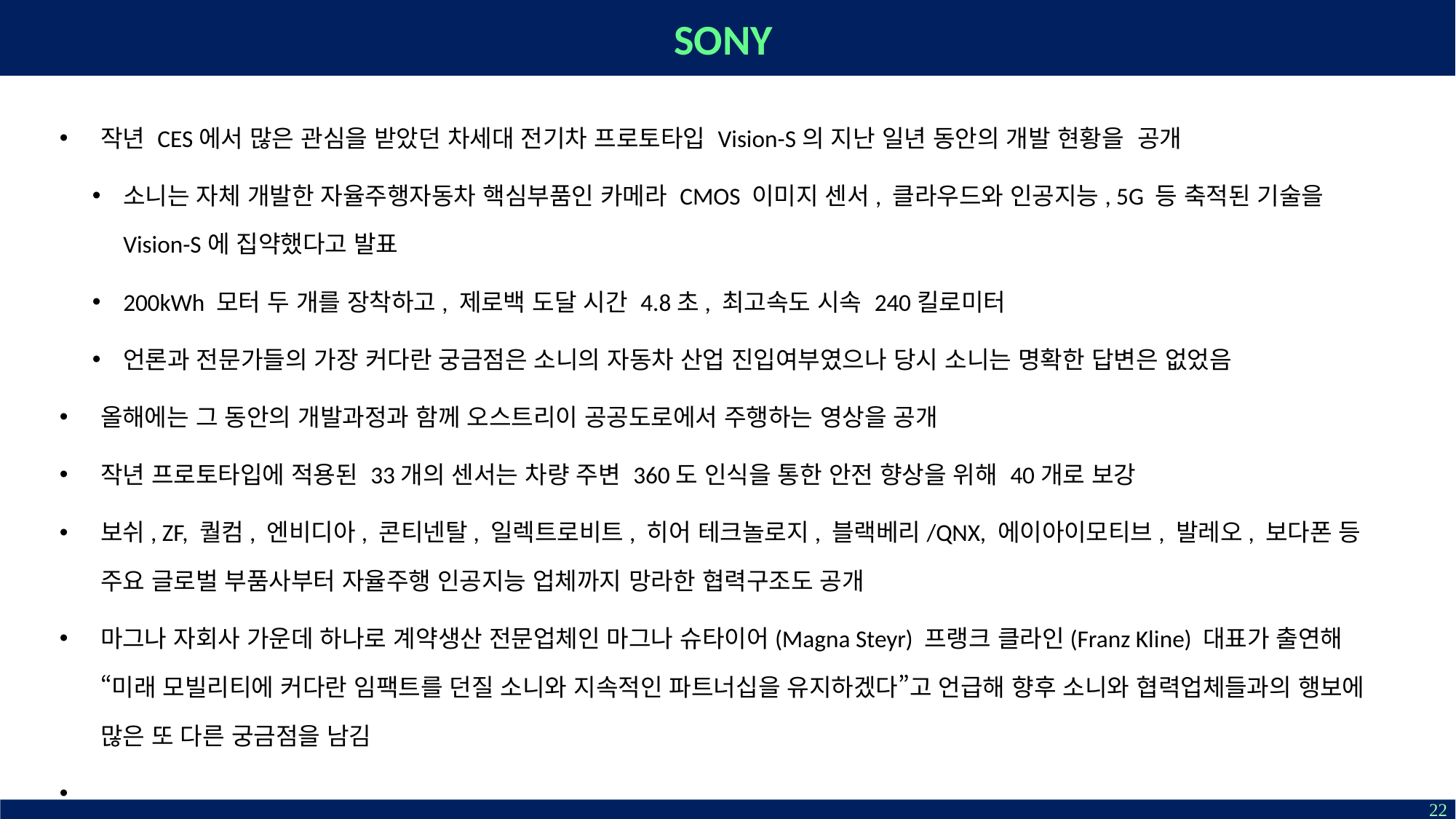

# SONY
작년 CES에서 많은 관심을 받았던 차세대 전기차 프로토타입 Vision-S의 지난 일년 동안의 개발 현황을  공개
소니는 자체 개발한 자율주행자동차 핵심부품인 카메라 CMOS 이미지 센서, 클라우드와 인공지능, 5G 등 축적된 기술을 Vision-S에 집약했다고 발표
200kWh 모터 두 개를 장착하고, 제로백 도달 시간 4.8초, 최고속도 시속 240킬로미터
언론과 전문가들의 가장 커다란 궁금점은 소니의 자동차 산업 진입여부였으나 당시 소니는 명확한 답변은 없었음
올해에는 그 동안의 개발과정과 함께 오스트리이 공공도로에서 주행하는 영상을 공개
작년 프로토타입에 적용된 33개의 센서는 차량 주변 360도 인식을 통한 안전 향상을 위해 40개로 보강
보쉬, ZF, 퀄컴, 엔비디아, 콘티넨탈, 일렉트로비트, 히어 테크놀로지, 블랙베리/QNX, 에이아이모티브, 발레오, 보다폰 등 주요 글로벌 부품사부터 자율주행 인공지능 업체까지 망라한 협력구조도 공개
마그나 자회사 가운데 하나로 계약생산 전문업체인 마그나 슈타이어(Magna Steyr) 프랭크 클라인(Franz Kline) 대표가 출연해 “미래 모빌리티에 커다란 임팩트를 던질 소니와 지속적인 파트너십을 유지하겠다”고 언급해 향후 소니와 협력업체들과의 행보에 많은 또 다른 궁금점을 남김

22